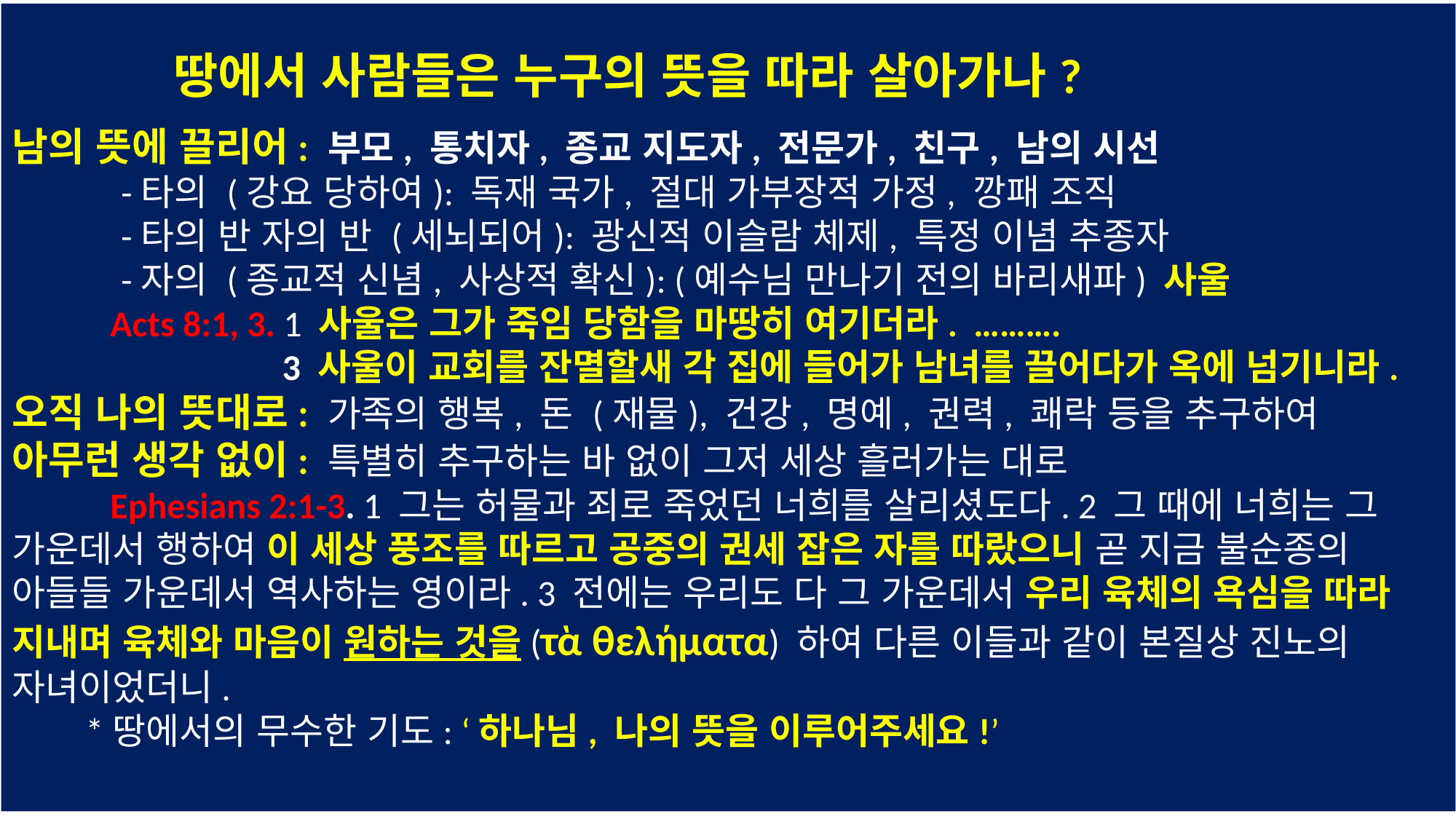

땅에서 사람들은 누구의 뜻을 따라 살아가나?

남의 뜻에 끌리어: 부모, 통치자, 종교 지도자, 전문가, 친구, 남의 시선
	-타의 (강요 당하여): 독재 국가, 절대 가부장적 가정, 깡패 조직
	-타의 반 자의 반 (세뇌되어): 광신적 이슬람 체제, 특정 이념 추종자
	-자의 (종교적 신념, 사상적 확신): (예수님 만나기 전의 바리새파) 사울
            Acts 8:1, 3. 1 사울은 그가 죽임 당함을 마땅히 여기더라.  ……….
                                 3 사울이 교회를 잔멸할새 각 집에 들어가 남녀를 끌어다가 옥에 넘기니라.
오직 나의 뜻대로: 가족의 행복, 돈 (재물), 건강, 명예, 권력, 쾌락 등을 추구하여
아무런 생각 없이: 특별히 추구하는 바 없이 그저 세상 흘러가는 대로
            Ephesians 2:1-3. 1 그는 허물과 죄로 죽었던 너희를 살리셨도다. 2 그 때에 너희는 그 가운데서 행하여 이 세상 풍조를 따르고 공중의 권세 잡은 자를 따랐으니 곧 지금 불순종의 아들들 가운데서 역사하는 영이라. 3 전에는 우리도 다 그 가운데서 우리 육체의 욕심을 따라 지내며 육체와 마음이 원하는 것을(τὰ θελήματα) 하여 다른 이들과 같이 본질상 진노의 자녀이었더니.
         *땅에서의 무수한 기도: ‘하나님, 나의 뜻을 이루어주세요!’